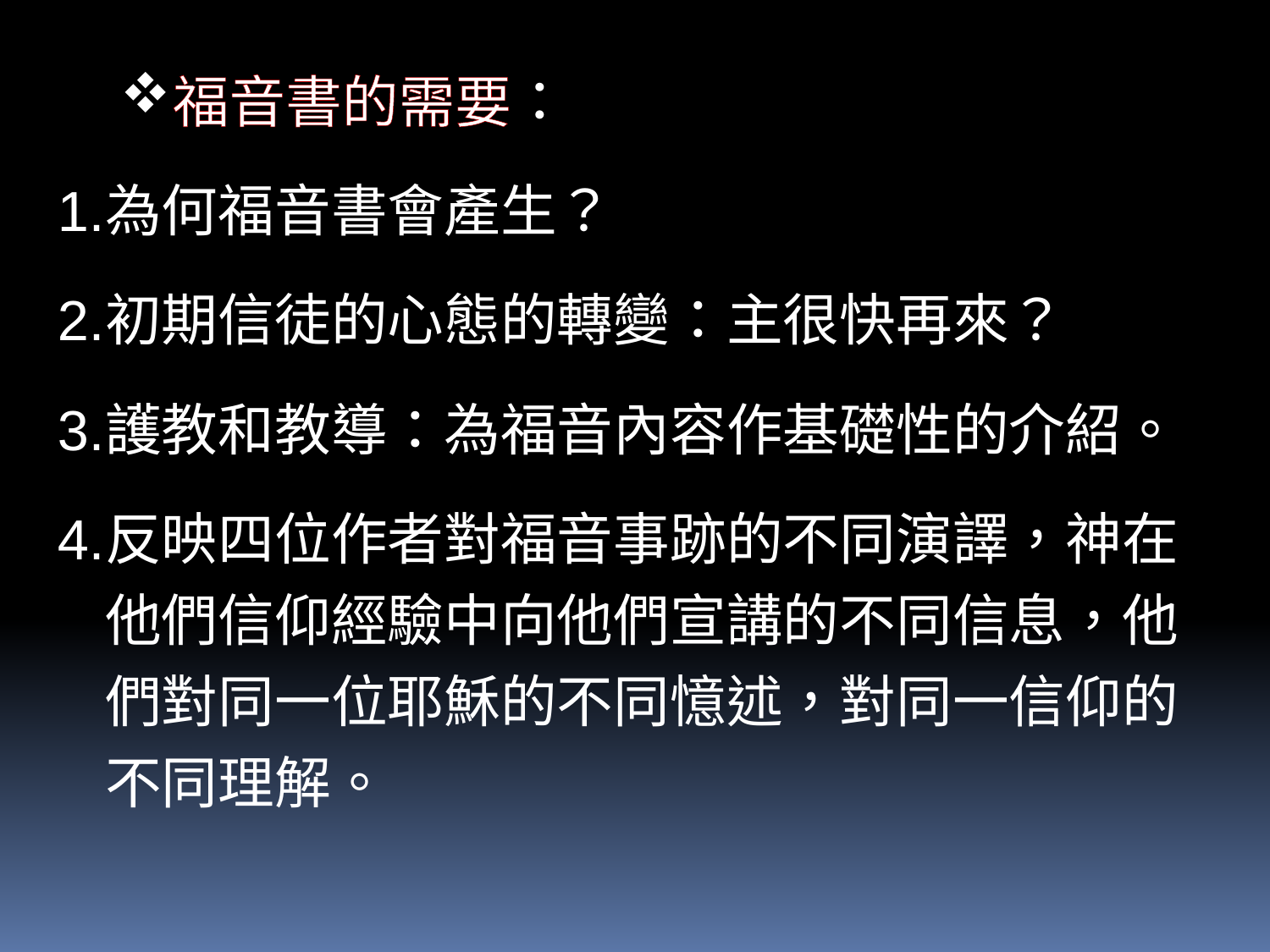

福音書的需要：
為何福音書會產生？
初期信徒的心態的轉變：主很快再來？
護教和教導：為福音內容作基礎性的介紹。
反映四位作者對福音事跡的不同演譯，神在他們信仰經驗中向他們宣講的不同信息，他們對同一位耶穌的不同憶述，對同一信仰的不同理解。